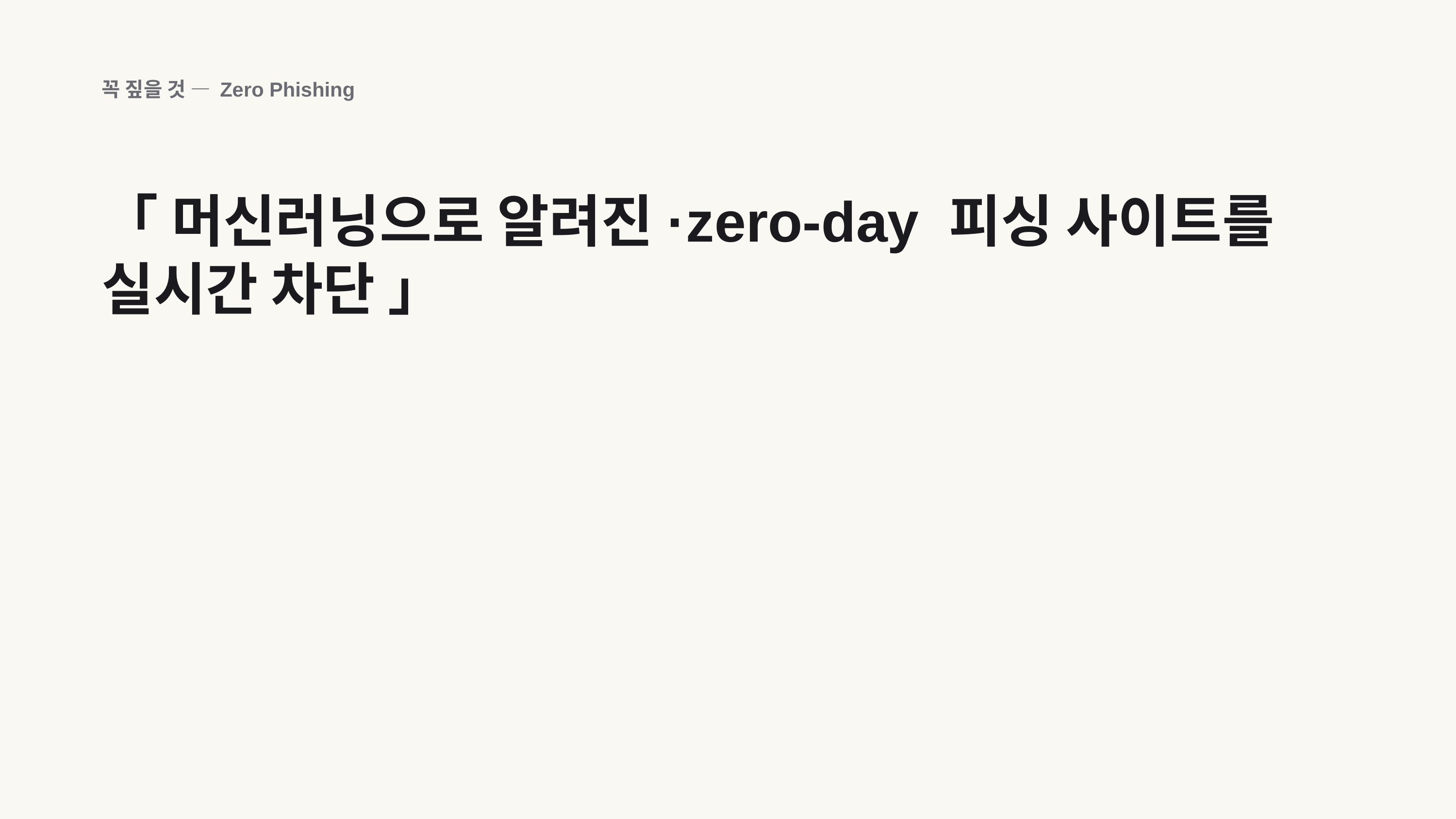

꼭 짚을 것 — Zero Phishing
「 머신러닝으로 알려진·zero-day 피싱 사이트를 실시간 차단 」